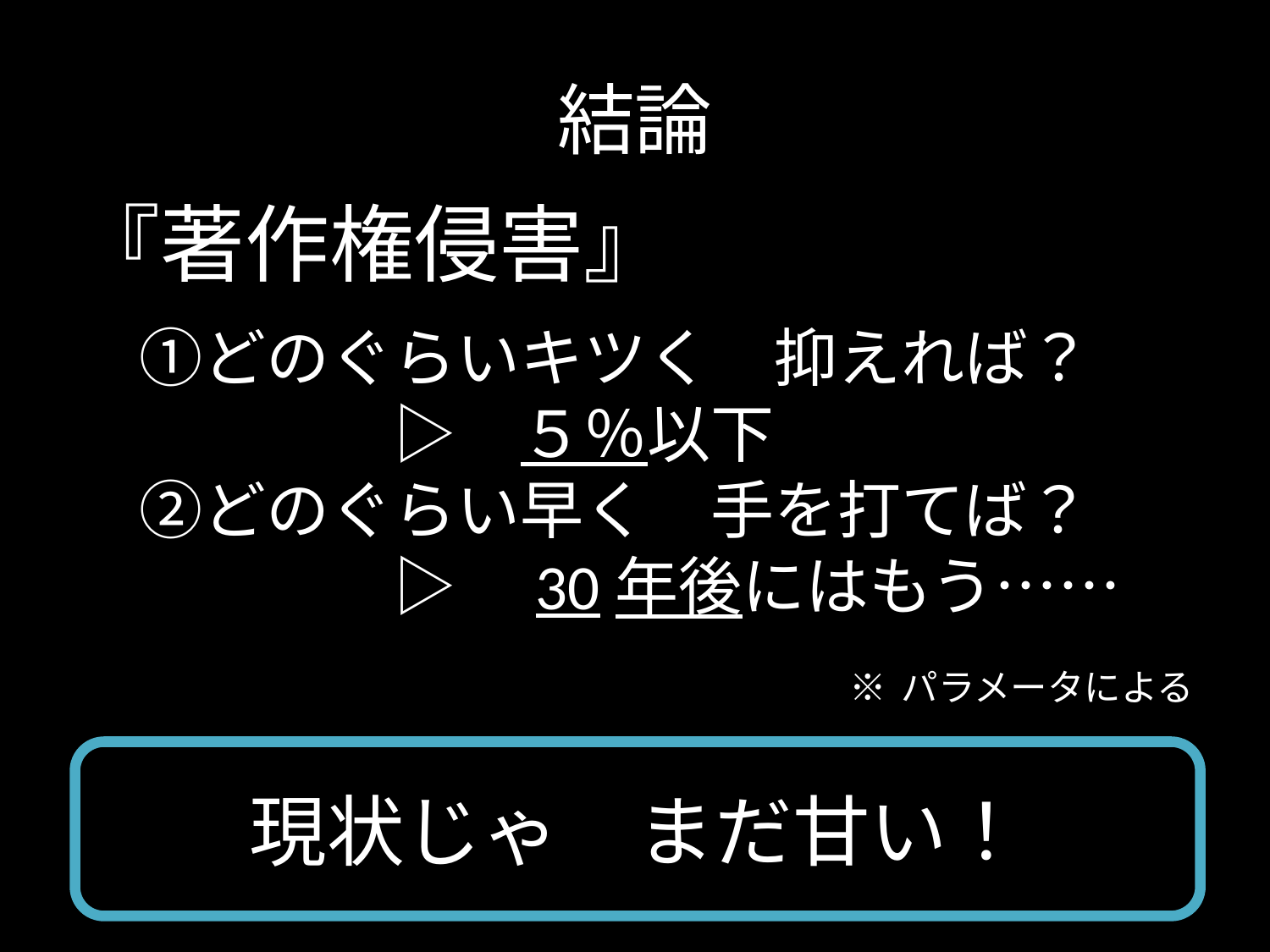

# 結論
『著作権侵害』

　①どのぐらいキツく　抑えれば？
　　　　　▷　５％以下
　②どのぐらい早く　手を打てば？
　　　　　▷　30年後にはもう……
		※パラメータによる
現状じゃ　まだ甘い！